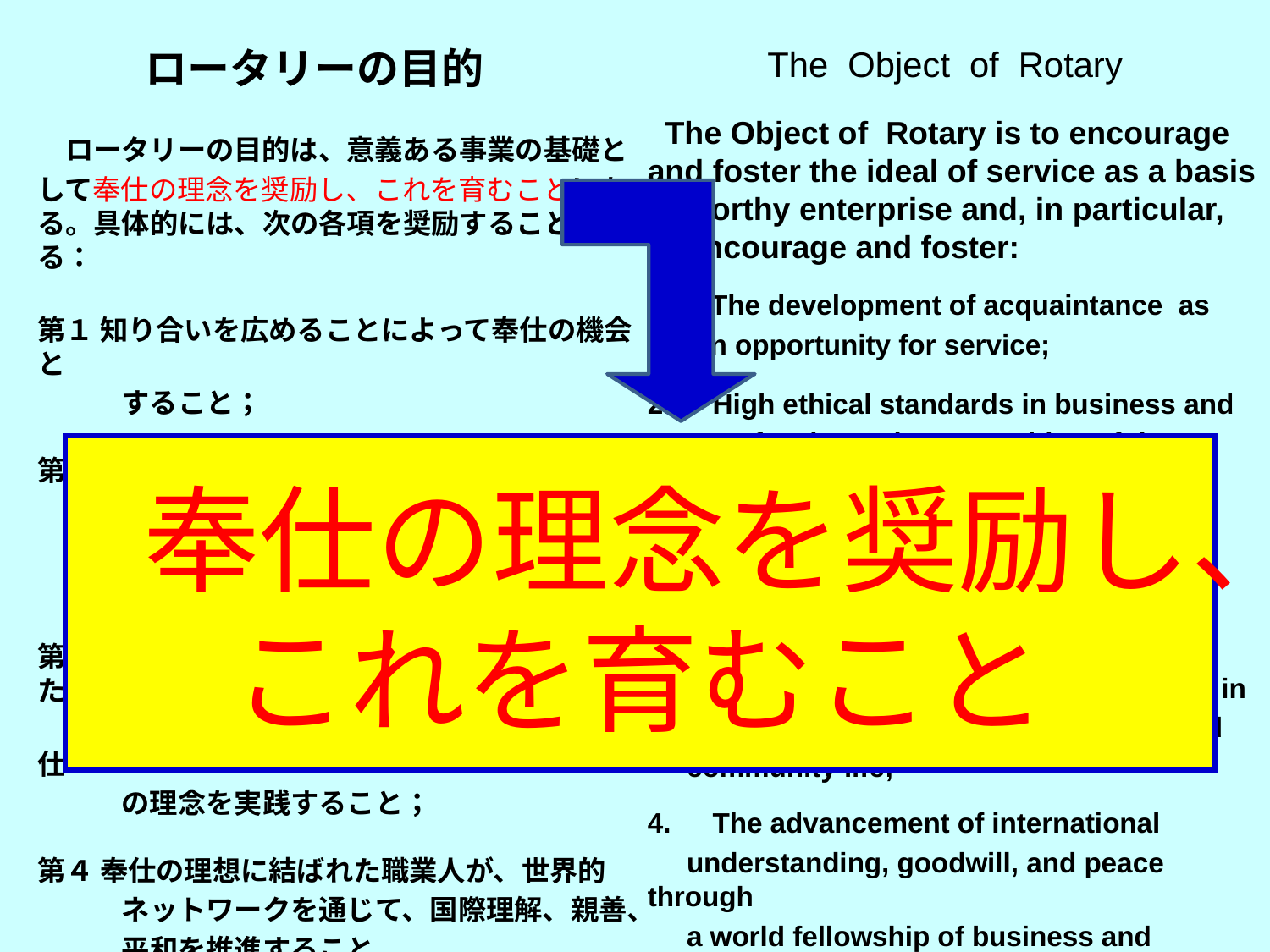

ロータリーの目的
The  Object  of  Rotary
  The Object of  Rotary is to encourage and foster the ideal of service as a basis of worthy enterprise and, in particular, to encourage and foster:

１．The development of acquaintance  as
      an opportunity for service;

2.　High ethical standards in business and
 　  professions; the recognition of the worthiness
     of all useful occupations;  and the dignifying
　　 of each Rotarian’s occupation  as an
     opportunity to serve society;

3.　The application of the ideal of service in
     each Rotarian’s personal, business, and
     community life;
4.　The advancement of international
     understanding, goodwill, and peace through
     a world fellowship of business and professional
     persons united in the ideal of service.

　ロータリーの目的は、意義ある事業の基礎と
して奉仕の理念を奨励し、これを育むことにある。具体的には、次の各項を奨励することにある：
第１ 知り合いを広めることによって奉仕の機会と
　　　すること；
第２ 職業上の高い倫理基準を保ち、役立つ
　　　仕事はすべて価値あるものと認識し、
　　　社会に奉仕する機会としてロータリアン
　　　各自の職業を高潔なものにすること；
第３ ロータリアン一人一人が、個人として、また
　　　事業および社会生活において、日々、奉仕
　　　の理念を実践すること；
第４ 奉仕の理想に結ばれた職業人が、世界的
　　　ネットワークを通じて、国際理解、親善、
　　　平和を推進すること。

 奉仕の理念を奨励し、
これを育むこと